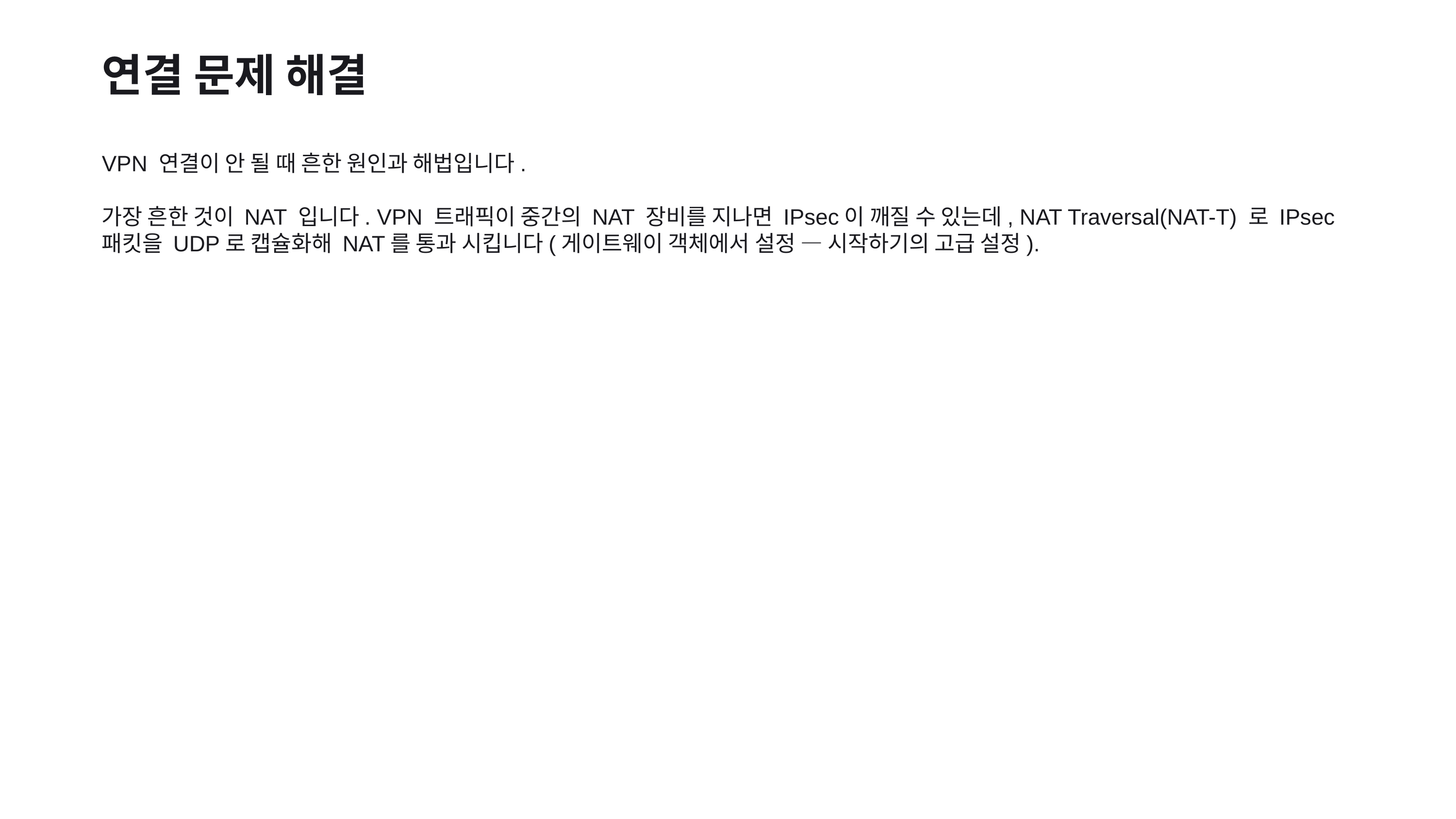

연결 문제 해결
VPN 연결이 안 될 때 흔한 원인과 해법입니다.

가장 흔한 것이 NAT 입니다. VPN 트래픽이 중간의 NAT 장비를 지나면 IPsec이 깨질 수 있는데, NAT Traversal(NAT-T) 로 IPsec 패킷을 UDP로 캡슐화해 NAT를 통과 시킵니다(게이트웨이 객체에서 설정 — 시작하기의 고급 설정).